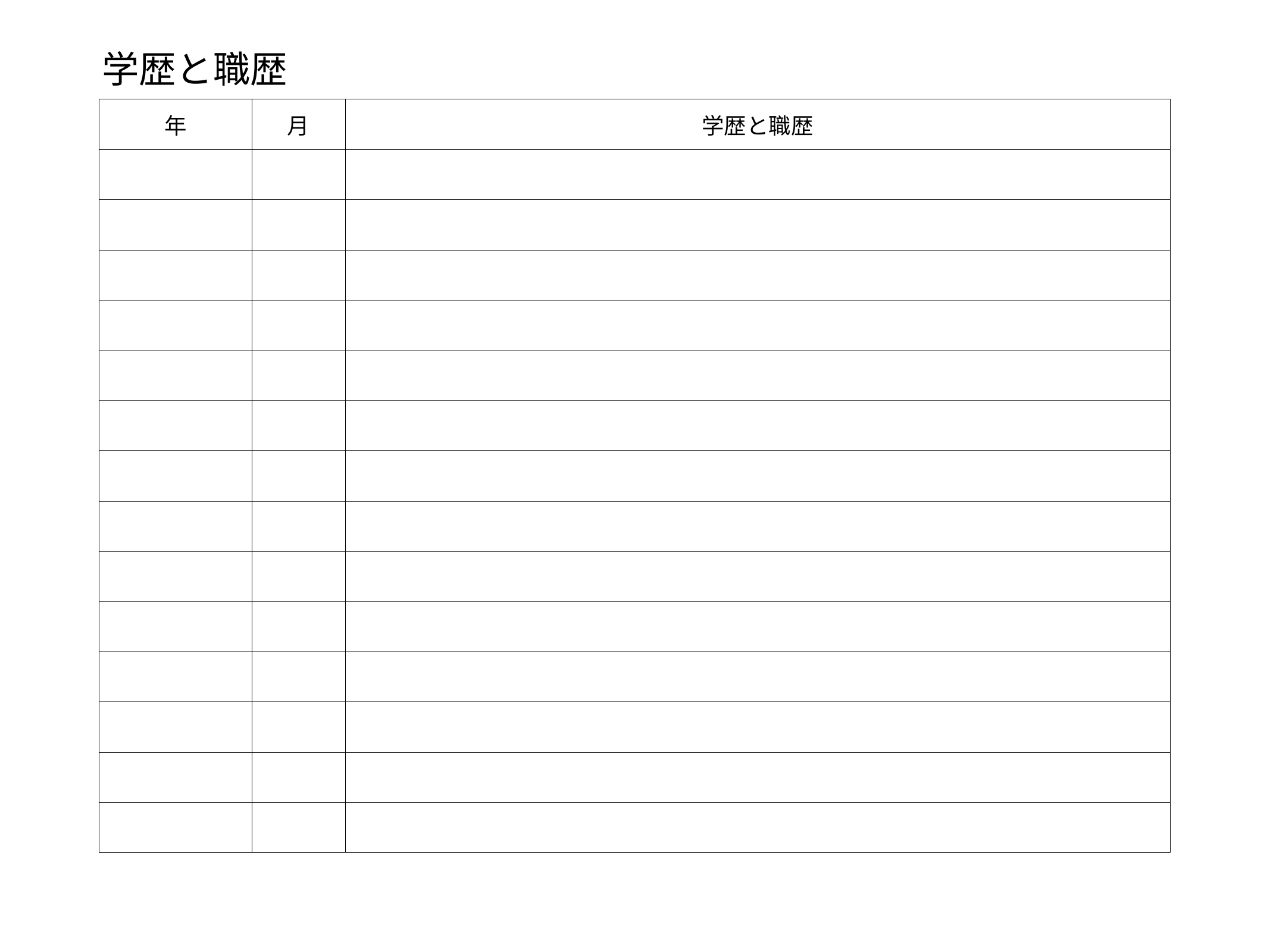

学歴と職歴
| 年 | 月 | 学歴と職歴 |
| --- | --- | --- |
|  |  |  |
|  |  |  |
|  |  |  |
|  |  |  |
|  |  |  |
|  |  |  |
|  |  |  |
|  |  |  |
|  |  |  |
|  |  |  |
|  |  |  |
|  |  |  |
|  |  |  |
|  |  |  |